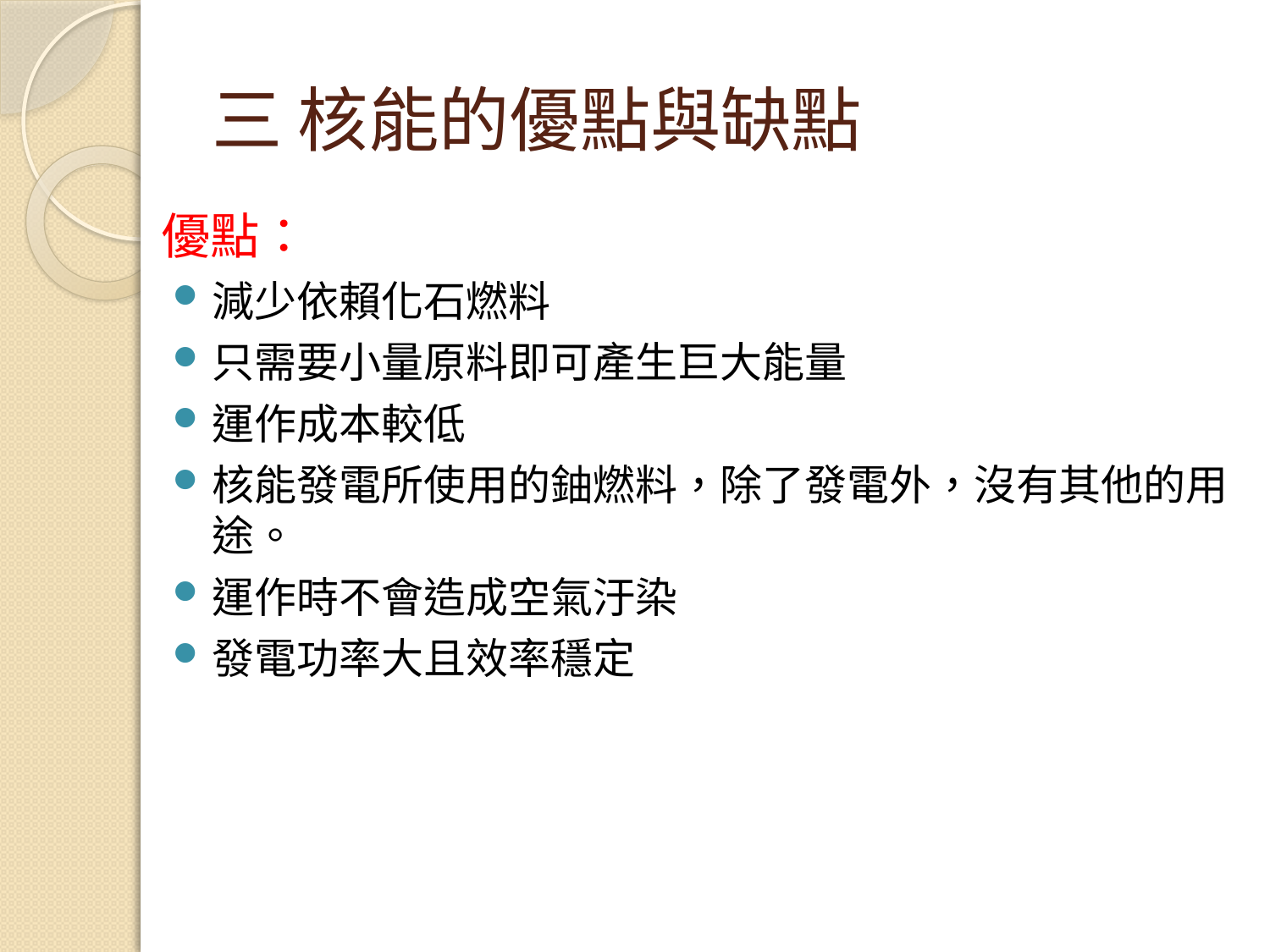

# 三 核能的優點與缺點
優點：
減少依賴化石燃料
只需要小量原料即可產生巨大能量
運作成本較低
核能發電所使用的鈾燃料，除了發電外，沒有其他的用途。
運作時不會造成空氣汙染
發電功率大且效率穩定